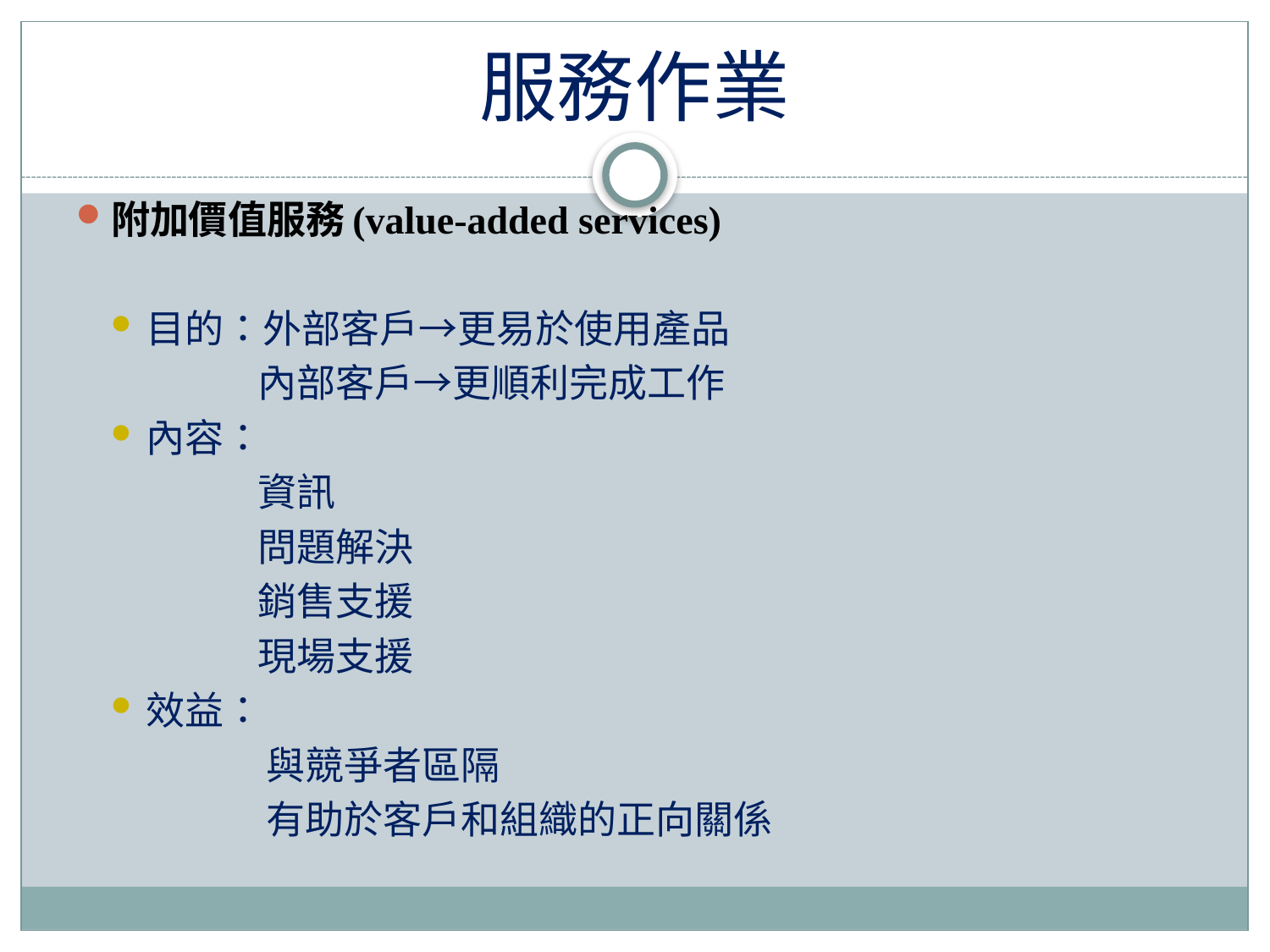

# 服務作業
附加價值服務(value-added services)

目的：外部客戶→更易於使用產品
                內部客戶→更順利完成工作
內容：
                資訊
                問題解決
                銷售支援
                現場支援
效益：
                 與競爭者區隔
                 有助於客戶和組織的正向關係